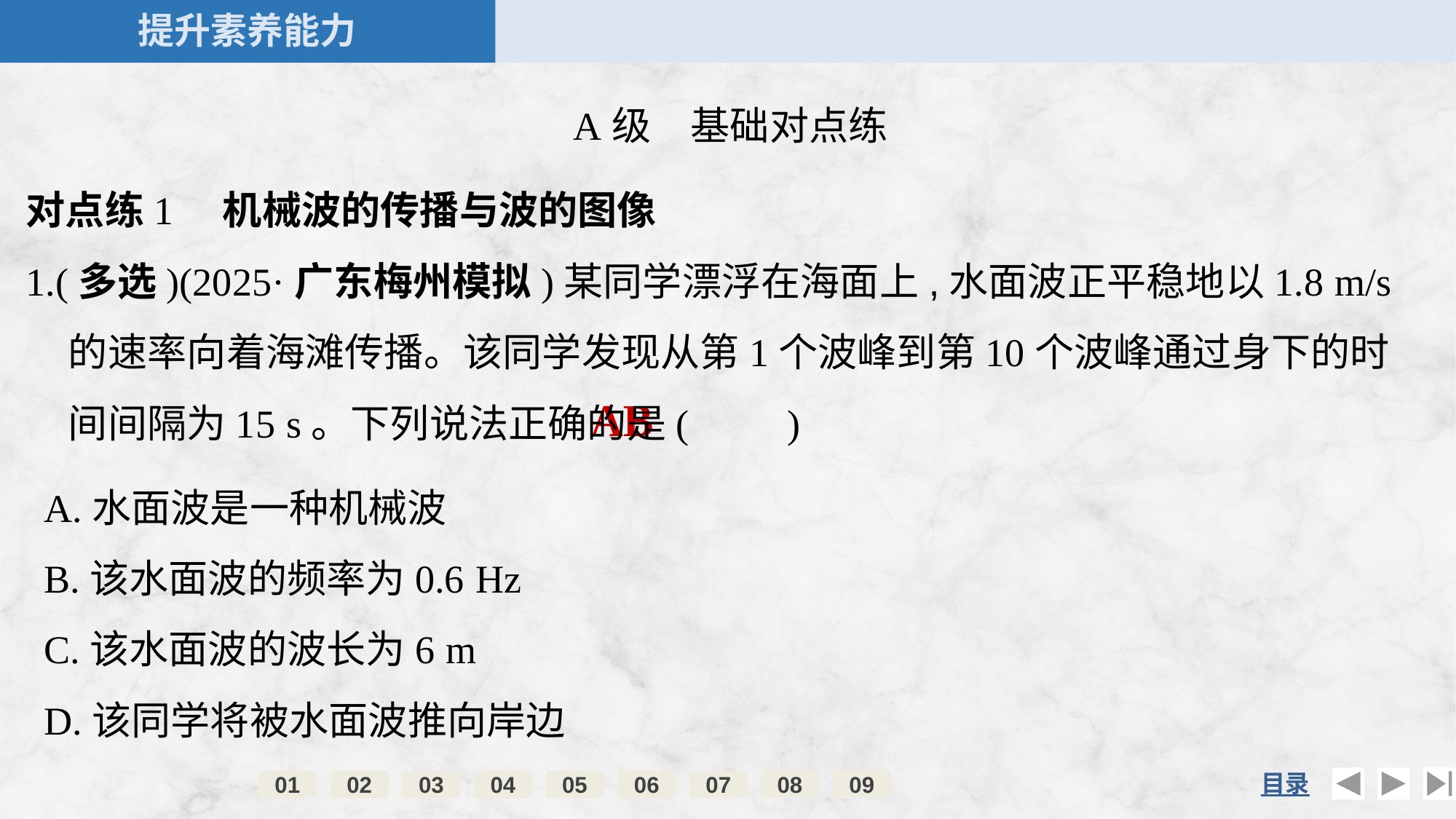

A级　基础对点练
对点练1　机械波的传播与波的图像
1.(多选)(2025·广东梅州模拟)某同学漂浮在海面上,水面波正平稳地以1.8 m/s的速率向着海滩传播。该同学发现从第1个波峰到第10个波峰通过身下的时间间隔为15 s。下列说法正确的是(　　)
AB
A.水面波是一种机械波
B.该水面波的频率为0.6 Hz
C.该水面波的波长为6 m
D.该同学将被水面波推向岸边